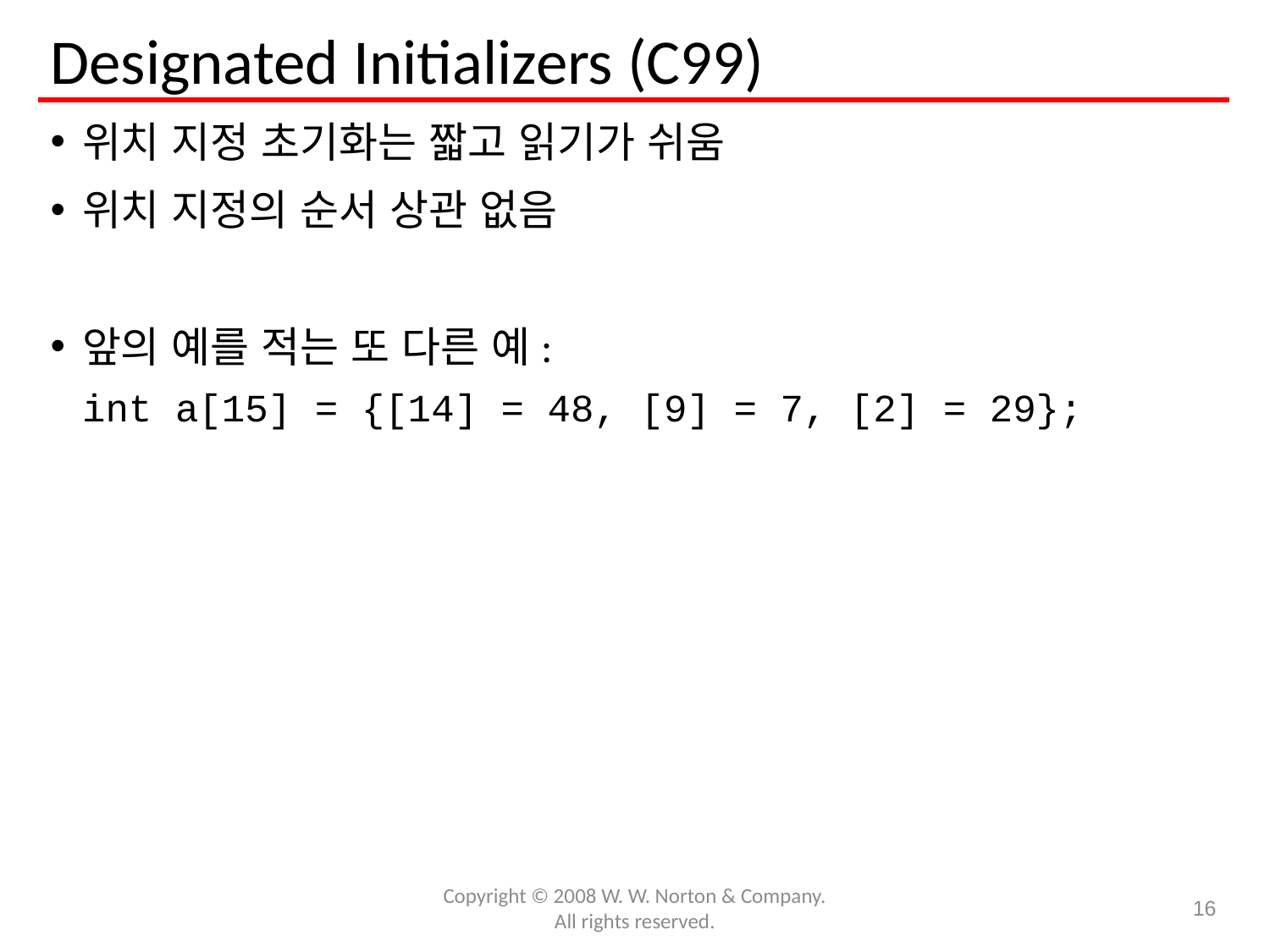

# Designated Initializers (C99)
위치 지정 초기화는 짧고 읽기가 쉬움
위치 지정의 순서 상관 없음

앞의 예를 적는 또 다른 예:
	int a[15] = {[14] = 48, [9] = 7, [2] = 29};
Copyright © 2008 W. W. Norton & Company.
All rights reserved.
16